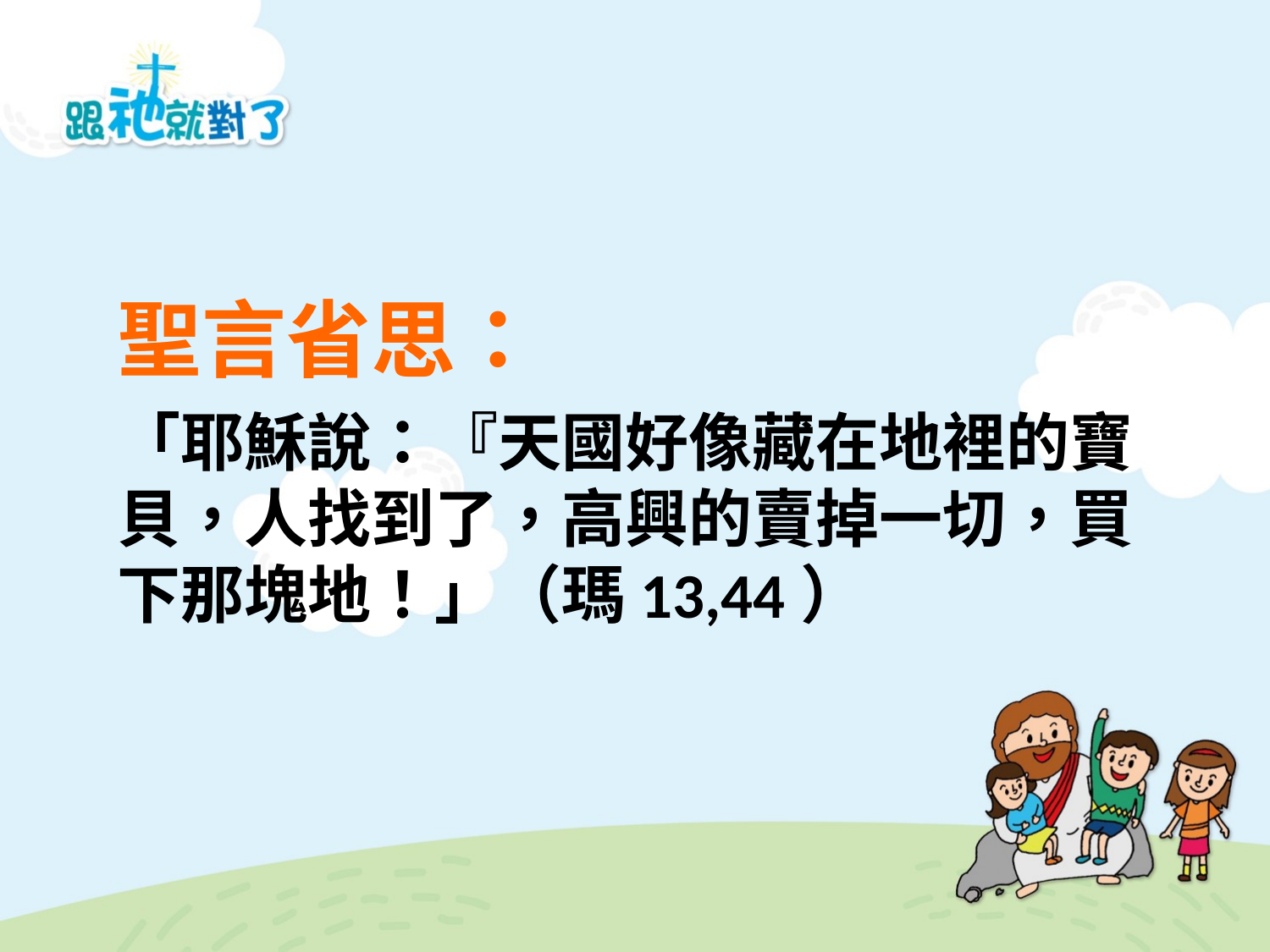

聖言省思：
「耶穌說：『天國好像藏在地裡的寶貝，人找到了，高興的賣掉一切，買下那塊地！」（瑪13,44）